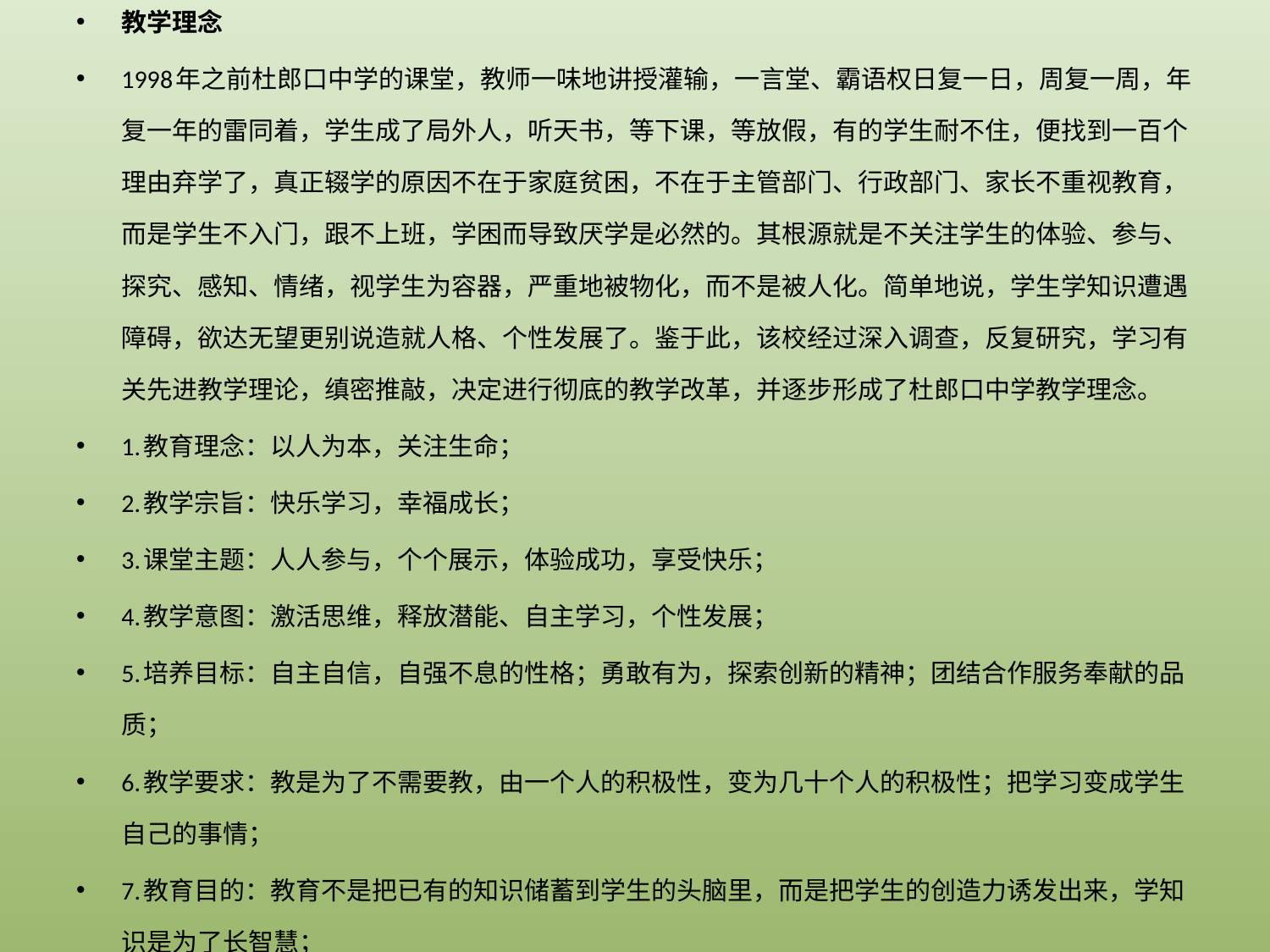

教学理念
1998年之前杜郎口中学的课堂，教师一味地讲授灌输，一言堂、霸语权日复一日，周复一周，年复一年的雷同着，学生成了局外人，听天书，等下课，等放假，有的学生耐不住，便找到一百个理由弃学了，真正辍学的原因不在于家庭贫困，不在于主管部门、行政部门、家长不重视教育，而是学生不入门，跟不上班，学困而导致厌学是必然的。其根源就是不关注学生的体验、参与、探究、感知、情绪，视学生为容器，严重地被物化，而不是被人化。简单地说，学生学知识遭遇障碍，欲达无望更别说造就人格、个性发展了。鉴于此，该校经过深入调查，反复研究，学习有关先进教学理论，缜密推敲，决定进行彻底的教学改革，并逐步形成了杜郎口中学教学理念。
1.教育理念：以人为本，关注生命；
2.教学宗旨：快乐学习，幸福成长；
3.课堂主题：人人参与，个个展示，体验成功，享受快乐；
4.教学意图：激活思维，释放潜能、自主学习，个性发展；
5.培养目标：自主自信，自强不息的性格；勇敢有为，探索创新的精神；团结合作服务奉献的品质；
6.教学要求：教是为了不需要教，由一个人的积极性，变为几十个人的积极性；把学习变成学生自己的事情；
7.教育目的：教育不是把已有的知识储蓄到学生的头脑里，而是把学生的创造力诱发出来，学知识是为了长智慧；